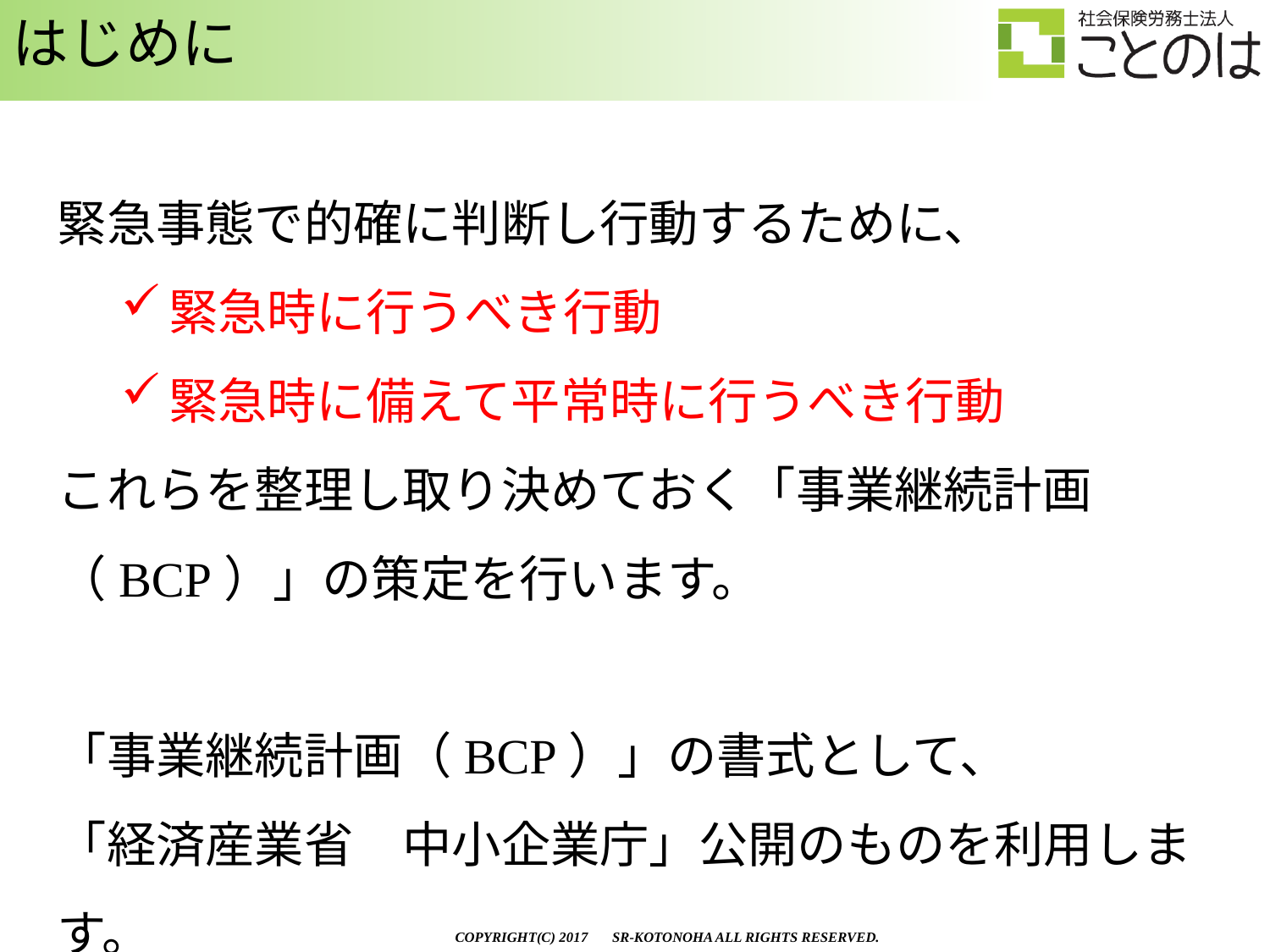

はじめに
緊急事態で的確に判断し行動するために、
緊急時に行うべき行動
緊急時に備えて平常時に行うべき行動
これらを整理し取り決めておく「事業継続計画（BCP）」の策定を行います。

「事業継続計画（BCP）」の書式として、
「経済産業省　中小企業庁」公開のものを利用します。